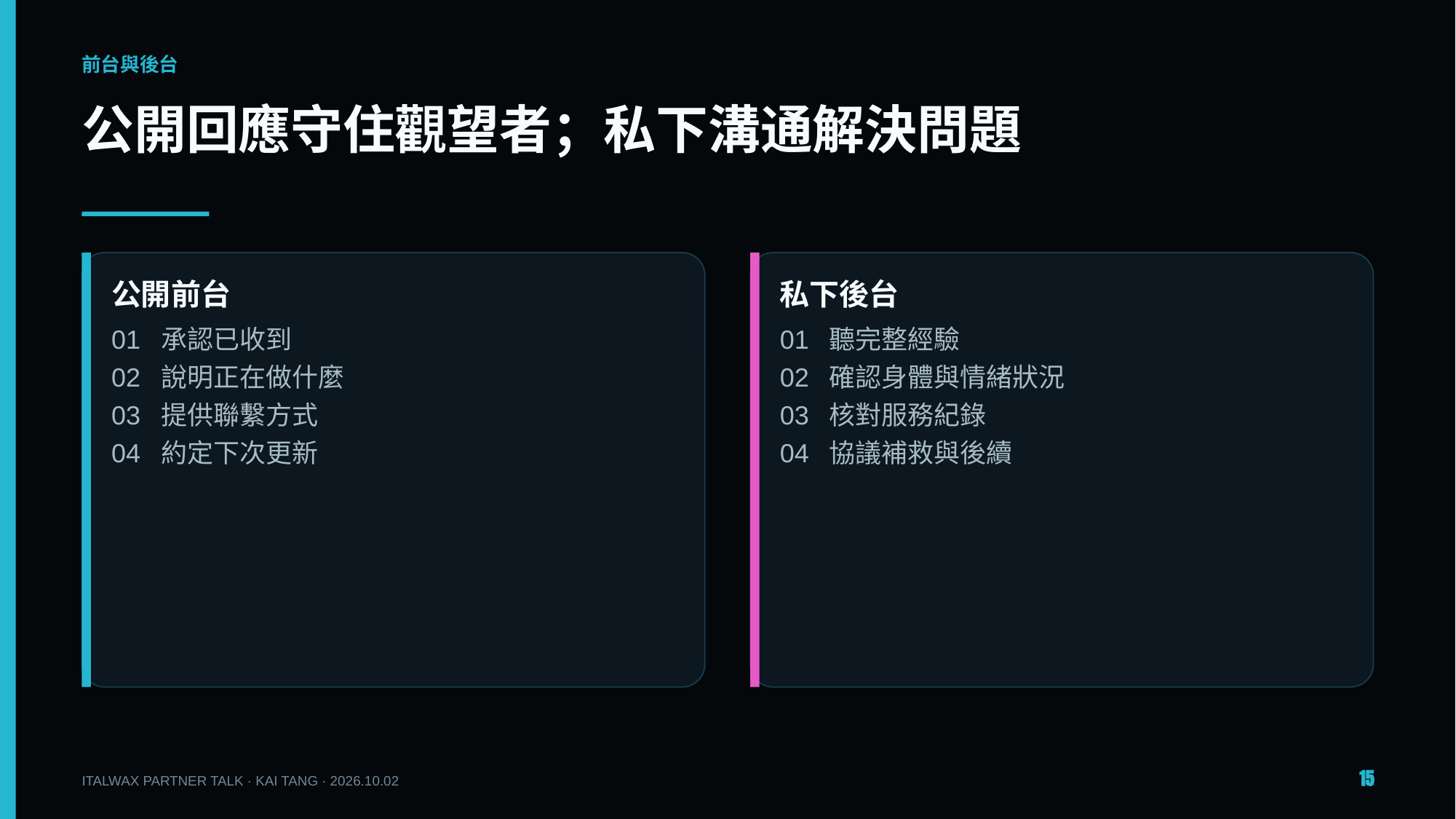

前台與後台
公開回應守住觀望者；私下溝通解決問題

公開前台
私下後台
01  承認已收到
02  說明正在做什麼
03  提供聯繫方式
04  約定下次更新
01  聽完整經驗
02  確認身體與情緒狀況
03  核對服務紀錄
04  協議補救與後續
15
ITALWAX PARTNER TALK · KAI TANG · 2026.10.02